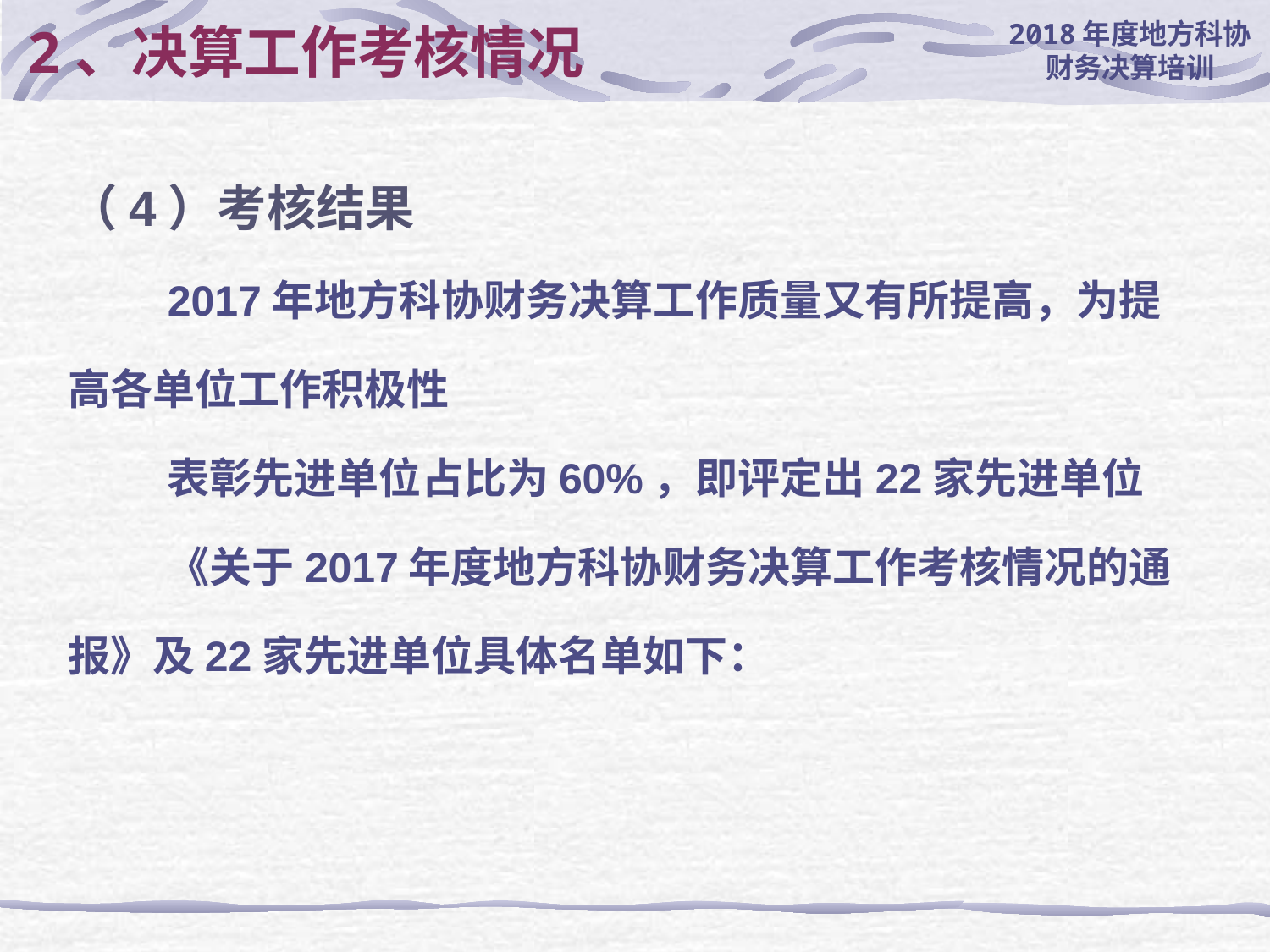

# 2、决算工作考核情况
（4）考核结果
2017年地方科协财务决算工作质量又有所提高，为提高各单位工作积极性
表彰先进单位占比为60%，即评定出22家先进单位
《关于2017年度地方科协财务决算工作考核情况的通报》及22家先进单位具体名单如下：